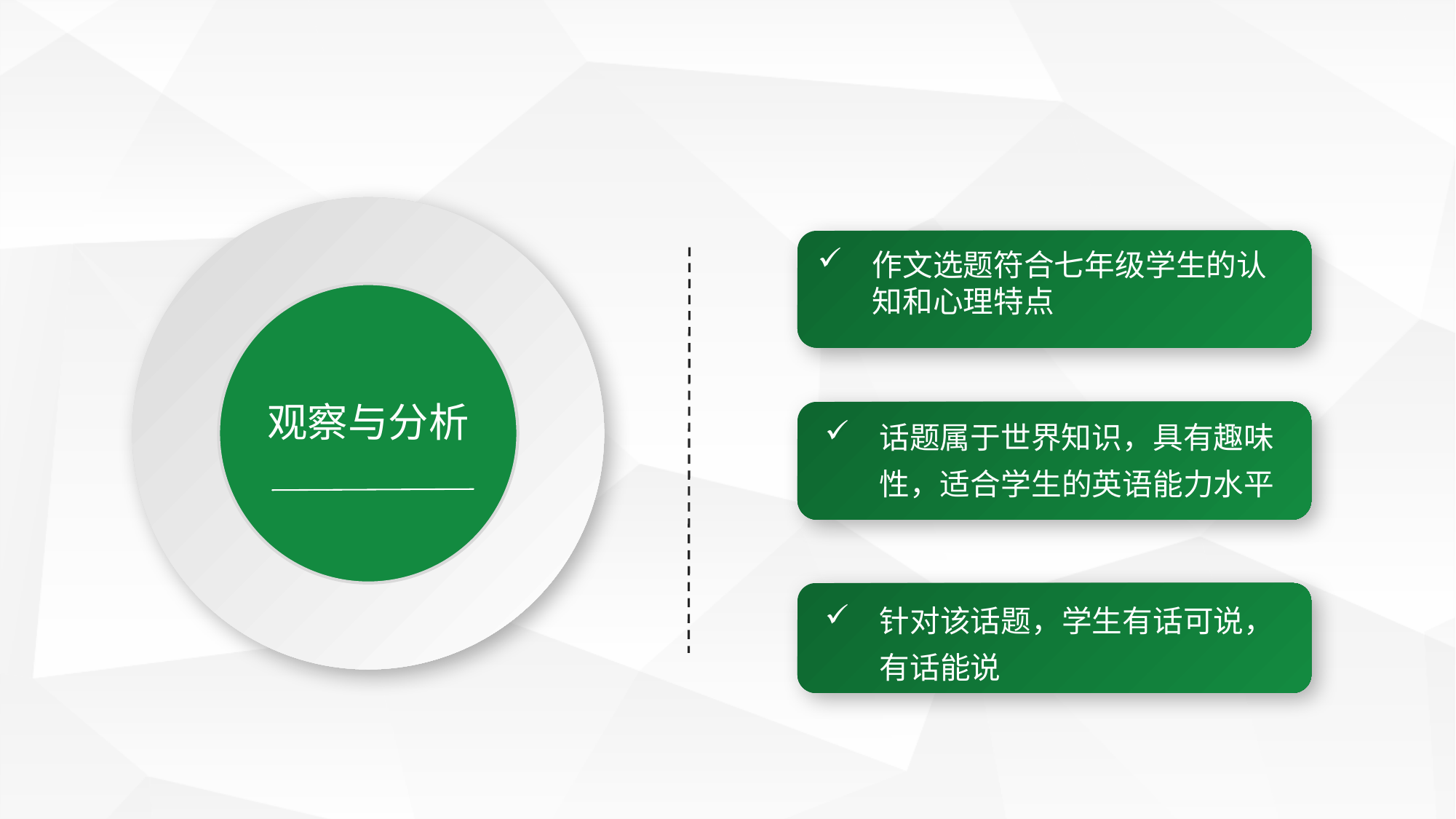

作文选题符合七年级学生的认知和心理特点

观察与分析

话题属于世界知识，具有趣味性，适合学生的英语能力水平

针对该话题，学生有话可说，有话能说